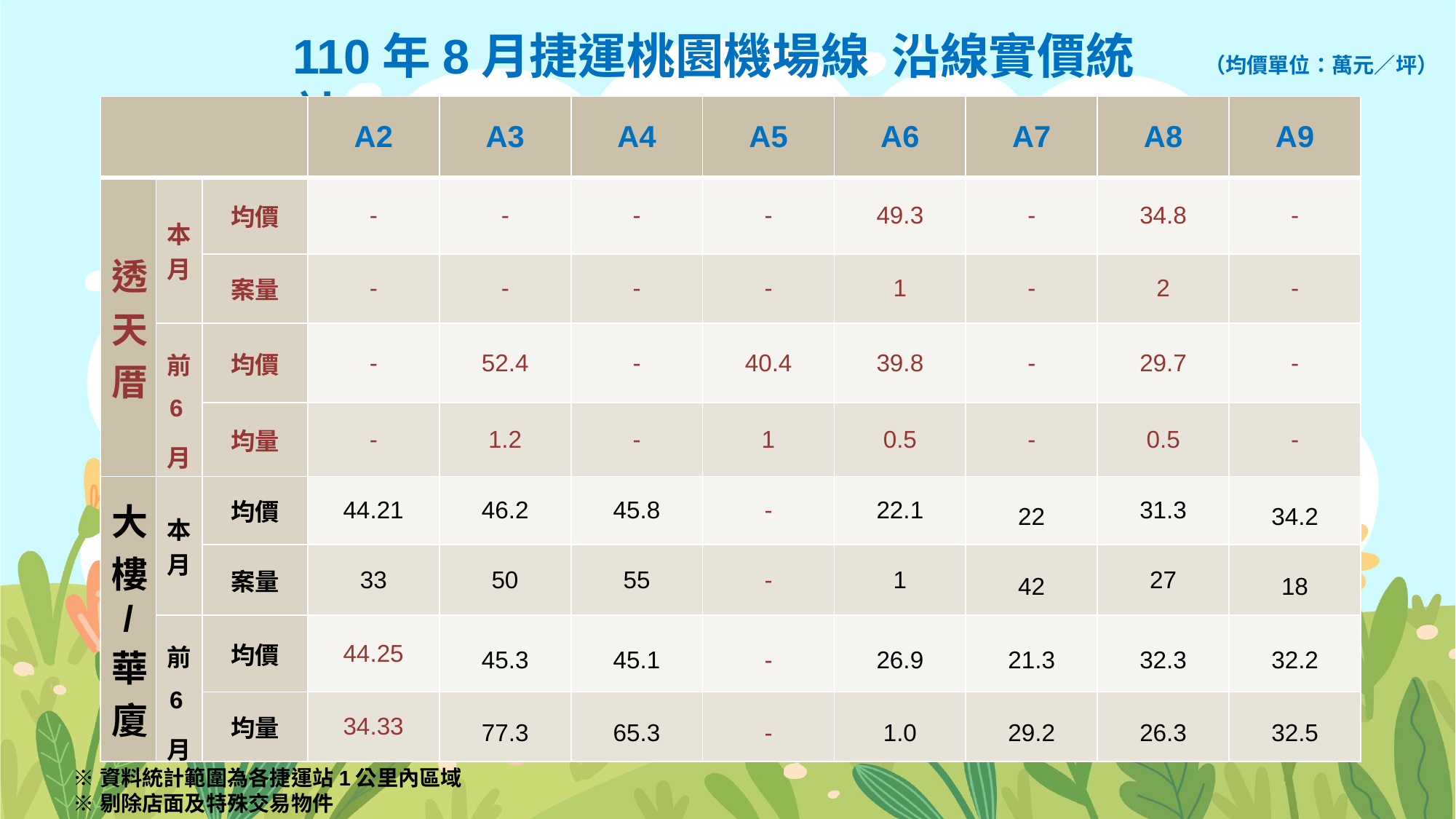

110年8月捷運桃園機場線  沿線實價統計
（均價單位：萬元／坪）
|  |  |  | A2 | A3 | A4 | A5 | A6 | A7 | A8 | A9 |
| --- | --- | --- | --- | --- | --- | --- | --- | --- | --- | --- |
| 透天厝 | 本月 | 均價 | - | - | - | - | 49.3 | - | 34.8 | - |
|  |  | 案量 | - | - | - | - | 1 | - | 2 | - |
|  | 前6月 | 均價 | - | 52.4 | - | 40.4 | 39.8 | - | 29.7 | - |
|  |  | 均量 | - | 1.2 | - | 1 | 0.5 | - | 0.5 | - |
| 大樓 / 華廈 | 本月 | 均價 | 44.21 | 46.2 | 45.8 | - | 22.1 | 22 | 31.3 | 34.2 |
|  |  | 案量 | 33 | 50 | 55 | - | 1 | 42 | 27 | 18 |
|  | 前6月 | 均價 | 44.25 | 45.3 | 45.1 | - | 26.9 | 21.3 | 32.3 | 32.2 |
|  |  | 均量 | 34.33 | 77.3 | 65.3 | - | 1.0 | 29.2 | 26.3 | 32.5 |
※資料統計範圍為各捷運站1公里內區域
※剔除店面及特殊交易物件